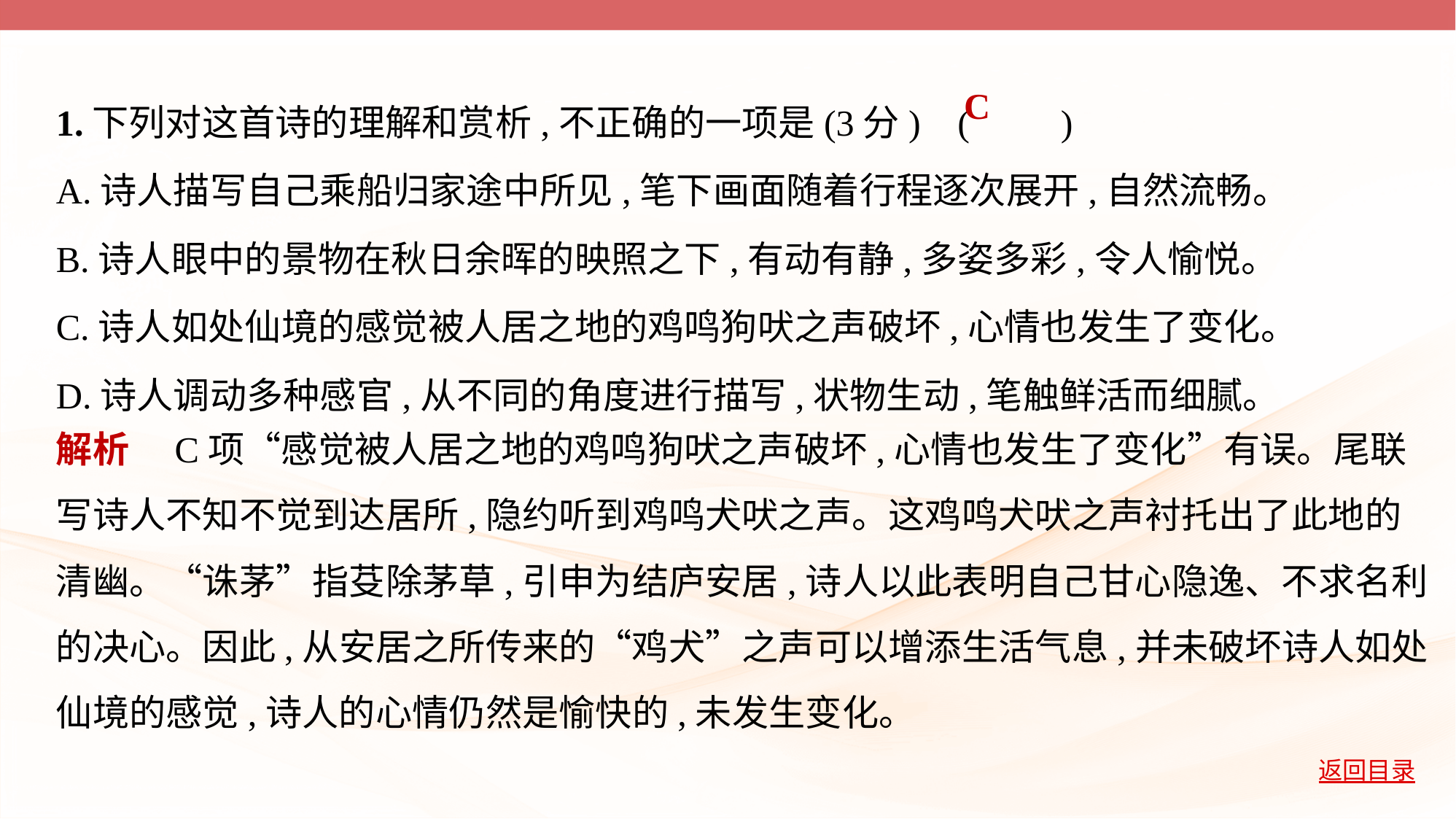

1.下列对这首诗的理解和赏析,不正确的一项是(3分) (          )
A.诗人描写自己乘船归家途中所见,笔下画面随着行程逐次展开,自然流畅。
B.诗人眼中的景物在秋日余晖的映照之下,有动有静,多姿多彩,令人愉悦。
C.诗人如处仙境的感觉被人居之地的鸡鸣狗吠之声破坏,心情也发生了变化。
D.诗人调动多种感官,从不同的角度进行描写,状物生动,笔触鲜活而细腻。
C

解析　C项“感觉被人居之地的鸡鸣狗吠之声破坏,心情也发生了变化”有误。尾联
写诗人不知不觉到达居所,隐约听到鸡鸣犬吠之声。这鸡鸣犬吠之声衬托出了此地的
清幽。“诛茅”指芟除茅草,引申为结庐安居,诗人以此表明自己甘心隐逸、不求名利
的决心。因此,从安居之所传来的“鸡犬”之声可以增添生活气息,并未破坏诗人如处
仙境的感觉,诗人的心情仍然是愉快的,未发生变化。